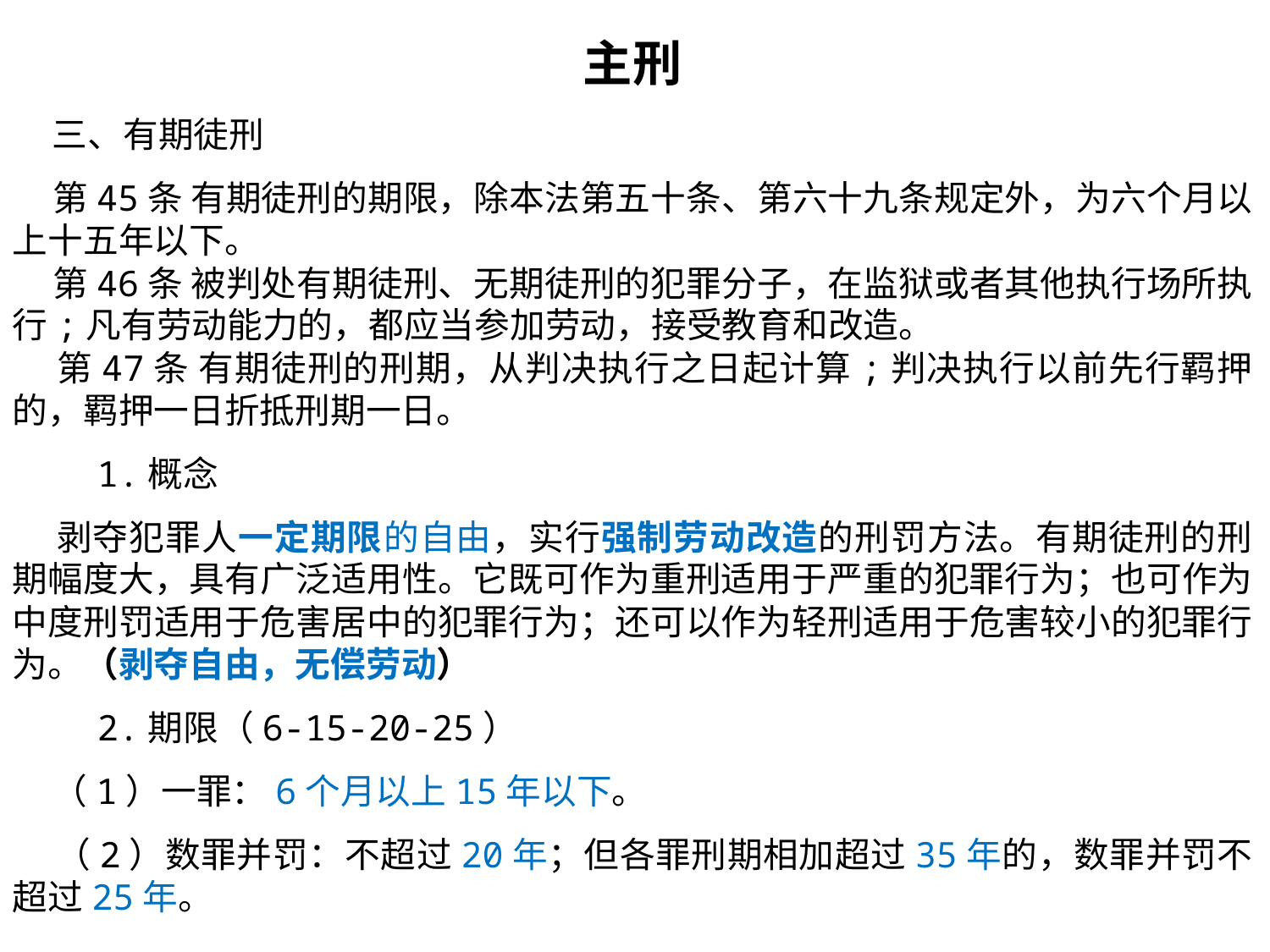

主刑

    三、有期徒刑

    第45条 有期徒刑的期限，除本法第五十条、第六十九条规定外，为六个月以上十五年以下。
    第46条 被判处有期徒刑、无期徒刑的犯罪分子，在监狱或者其他执行场所执行;凡有劳动能力的，都应当参加劳动，接受教育和改造。
    第47条 有期徒刑的刑期，从判决执行之日起计算;判决执行以前先行羁押的，羁押一日折抵刑期一日。

    1.概念

    剥夺犯罪人一定期限的自由，实行强制劳动改造的刑罚方法。有期徒刑的刑期幅度大，具有广泛适用性。它既可作为重刑适用于严重的犯罪行为；也可作为中度刑罚适用于危害居中的犯罪行为；还可以作为轻刑适用于危害较小的犯罪行为。（剥夺自由，无偿劳动）

    2.期限（6-15-20-25）

    （1）一罪：6个月以上15年以下。

    （2）数罪并罚：不超过20年；但各罪刑期相加超过35年的，数罪并罚不超过25年。